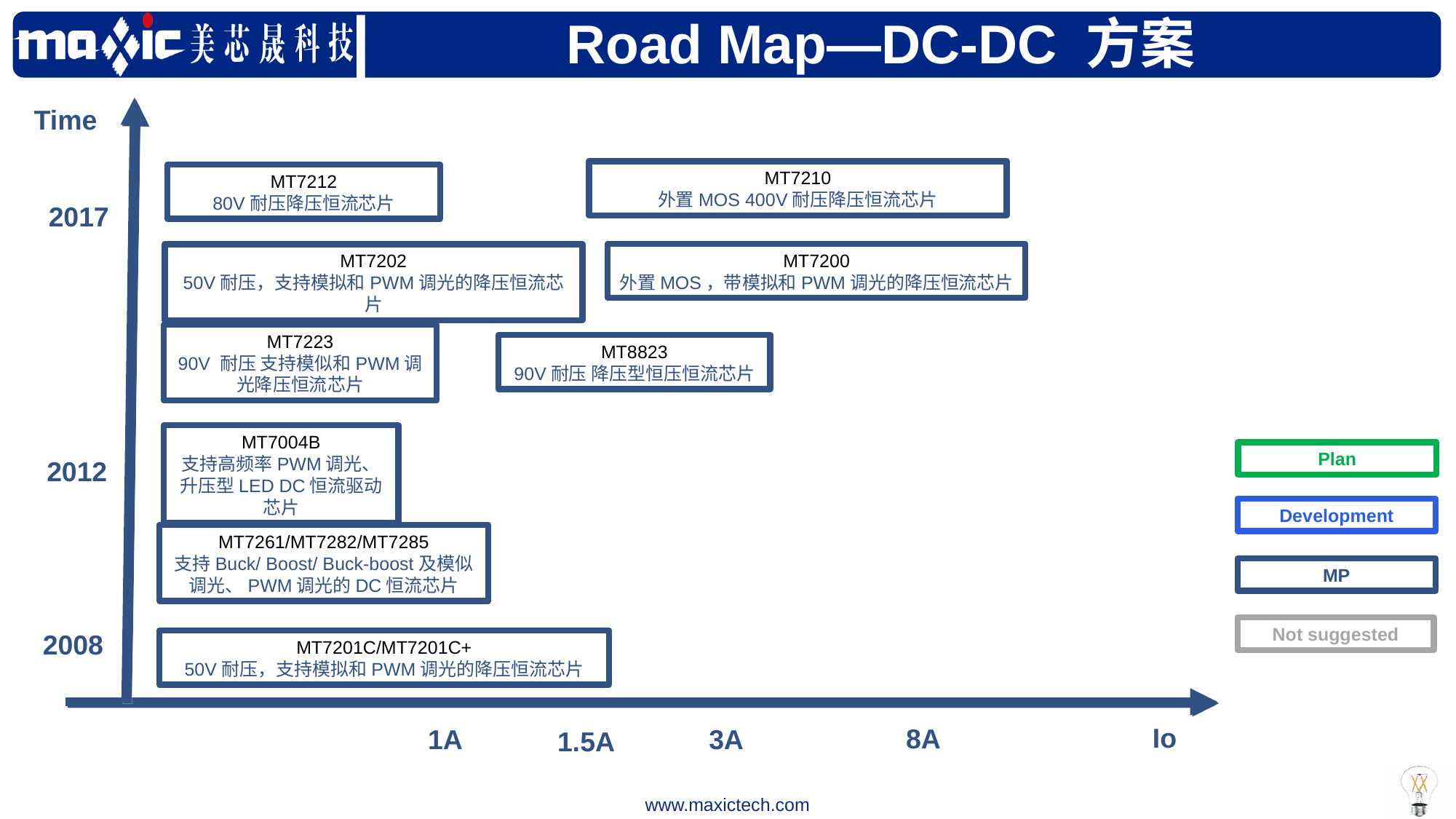

|             Road Map—DC-DC 方案
Time
MT7210
外置MOS 400V耐压降压恒流芯片
MT7212
80V耐压降压恒流芯片
2017
MT7200
外置MOS，带模拟和PWM调光的降压恒流芯片
MT7202
50V耐压，支持模拟和PWM调光的降压恒流芯片
MT7223
90V 耐压 支持模似和PWM调光降压恒流芯片
MT8823
90V耐压 降压型恒压恒流芯片
MT7004B
支持高频率PWM调光、升压型LED DC恒流驱动芯片
Plan
2012
Development
MT7261/MT7282/MT7285
支持Buck/ Boost/ Buck-boost及模似调光、PWM调光的DC恒流芯片
MP
Not suggested
2008
MT7201C/MT7201C+
50V耐压，支持模拟和PWM调光的降压恒流芯片
Io
8A
3A
1A
1.5A
12